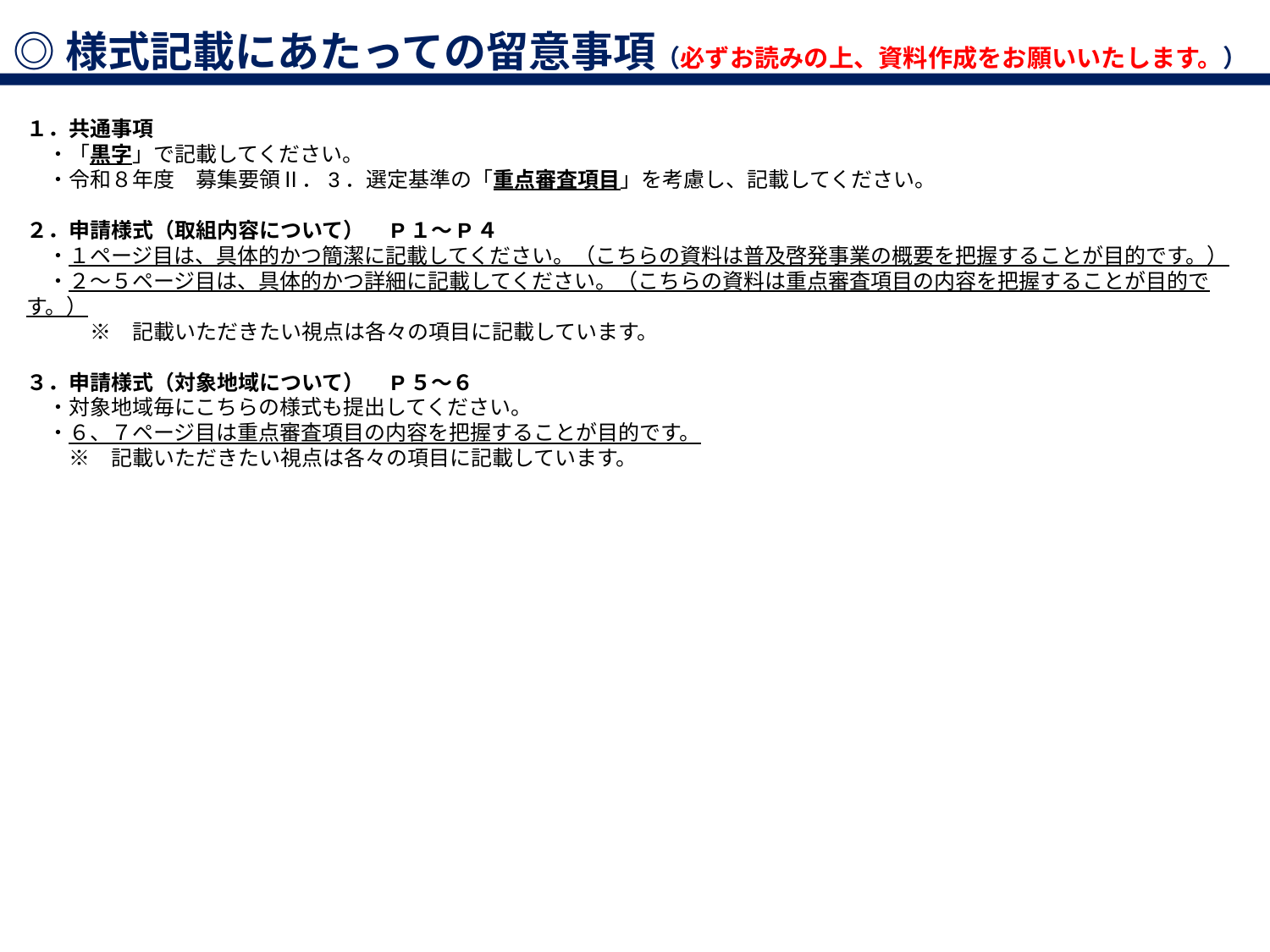

◎様式記載にあたっての留意事項（必ずお読みの上、資料作成をお願いいたします。）

１．共通事項
　・「黒字」で記載してください。
　・令和８年度　募集要領Ⅱ．3．選定基準の「重点審査項目」を考慮し、記載してください。

２．申請様式（取組内容について）　P１～P４
　・１ページ目は、具体的かつ簡潔に記載してください。（こちらの資料は普及啓発事業の概要を把握することが目的です。）
　・２～５ページ目は、具体的かつ詳細に記載してください。（こちらの資料は重点審査項目の内容を把握することが目的です。）
　　　※　記載いただきたい視点は各々の項目に記載しています。

３．申請様式（対象地域について）　P５～６
　・対象地域毎にこちらの様式も提出してください。
　・６、７ページ目は重点審査項目の内容を把握することが目的です。
　　※　記載いただきたい視点は各々の項目に記載しています。